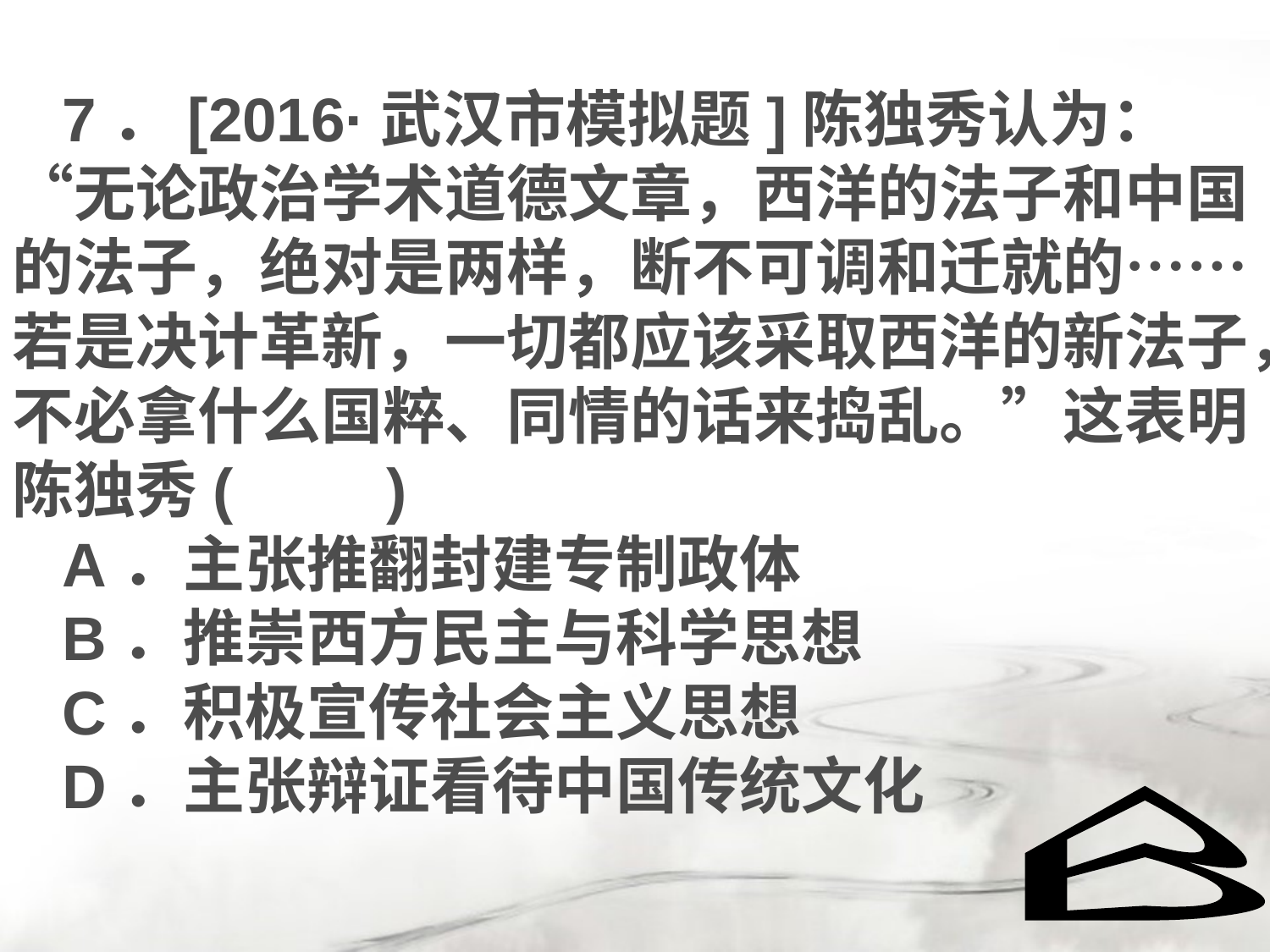

7．[2016·武汉市模拟题]陈独秀认为：“无论政治学术道德文章，西洋的法子和中国的法子，绝对是两样，断不可调和迁就的……若是决计革新，一切都应该采取西洋的新法子，不必拿什么国粹、同情的话来捣乱。”这表明陈独秀(　　)
A．主张推翻封建专制政体
B．推崇西方民主与科学思想
C．积极宣传社会主义思想
D．主张辩证看待中国传统文化
B